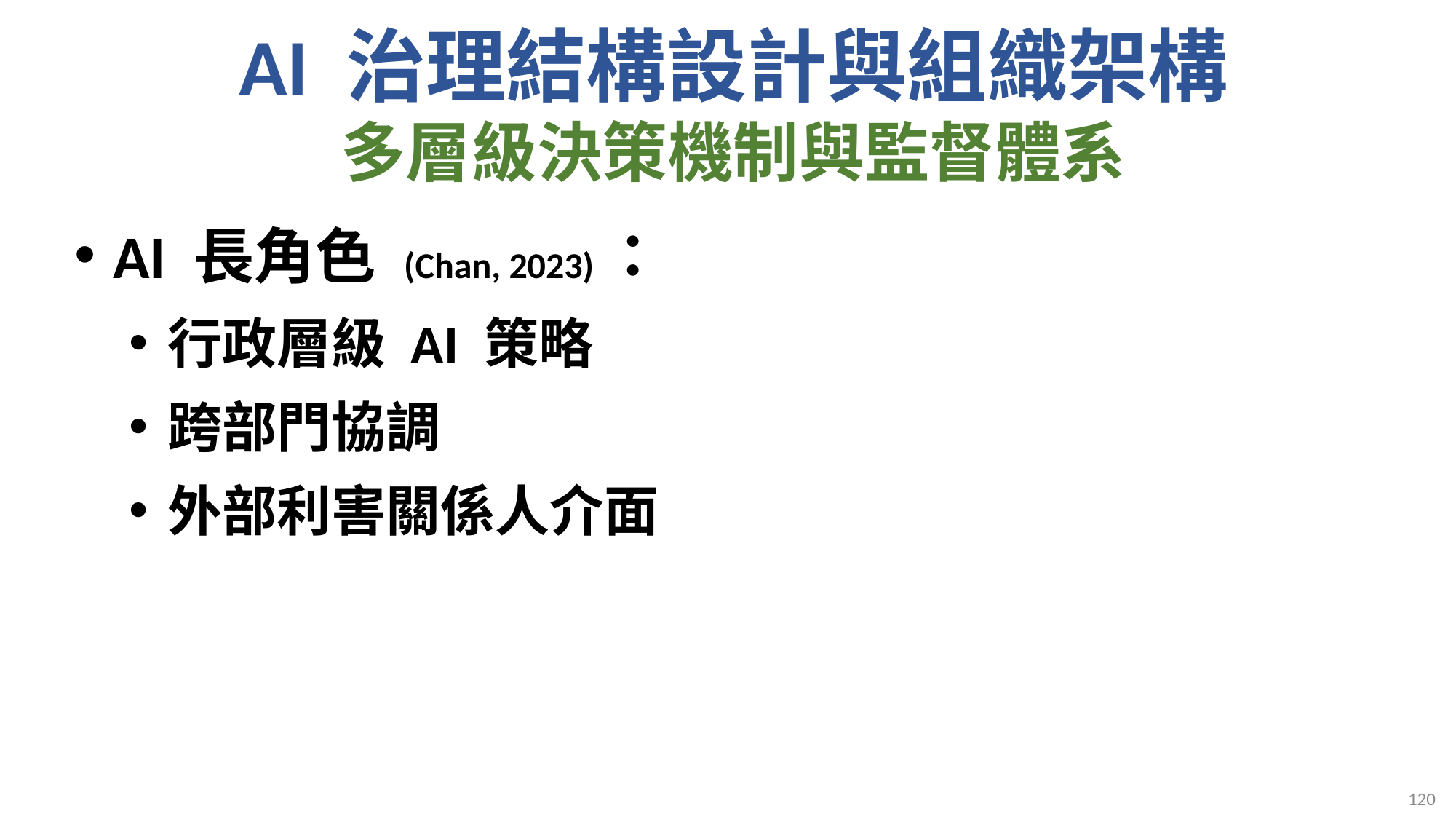

# AI 治理結構設計與組織架構 多層級決策機制與監督體系
AI 長角色 (Chan, 2023)：
行政層級 AI 策略
跨部門協調
外部利害關係人介面
120